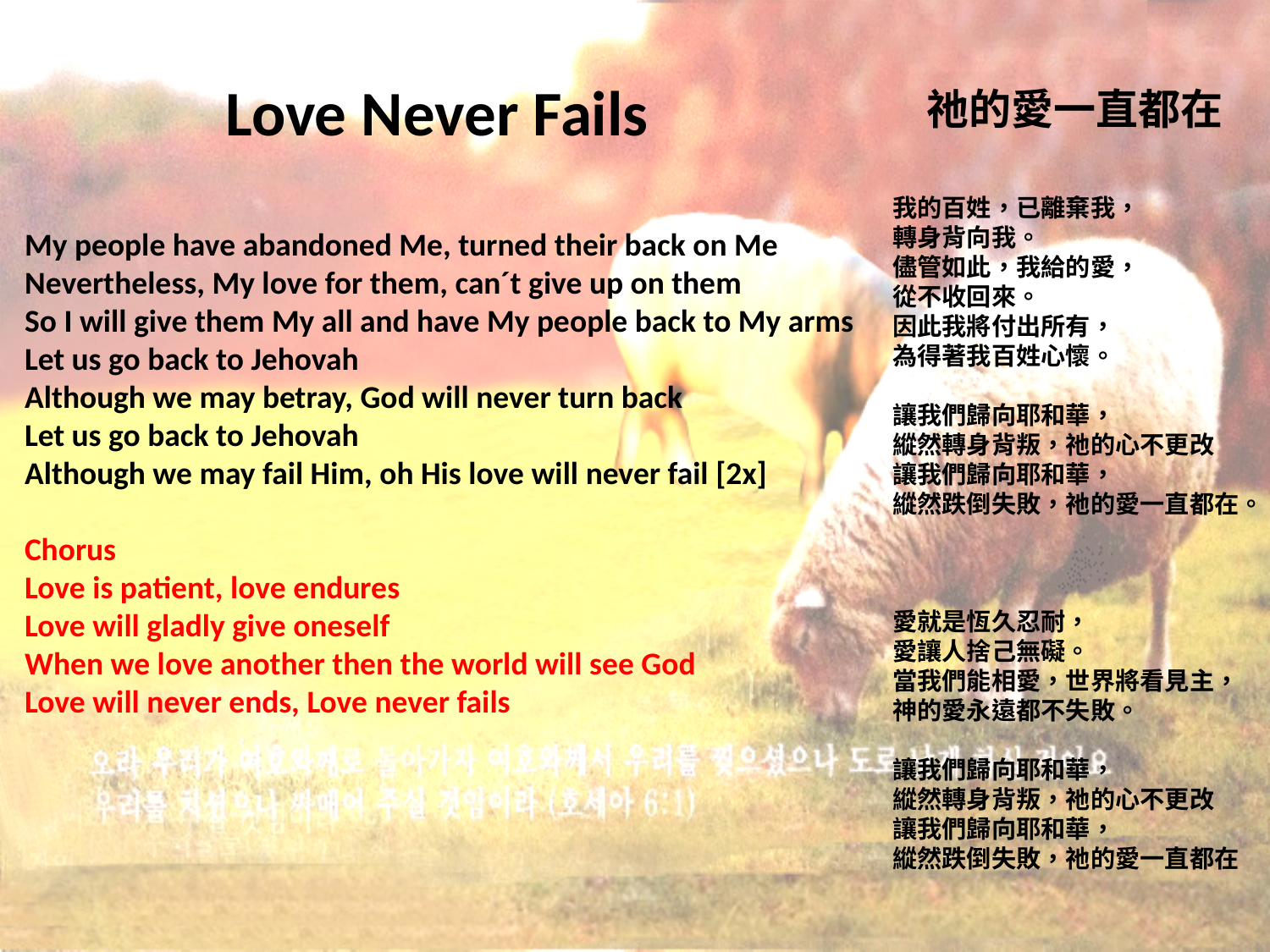

Love Never Fails

My people have abandoned Me, turned their back on Me
Nevertheless, My love for them, can´t give up on them
So I will give them My all and have My people back to My arms
Let us go back to Jehovah
Although we may betray, God will never turn back
Let us go back to Jehovah
Although we may fail Him, oh His love will never fail [2x]
Chorus
Love is patient, love endures
Love will gladly give oneself
When we love another then the world will see God
Love will never ends, Love never fails
祂的愛一直都在

我的百姓，已離棄我，
轉身背向我。
儘管如此，我給的愛，
從不收回來。
因此我將付出所有，
為得著我百姓心懷。
讓我們歸向耶和華，
縱然轉身背叛，祂的心不更改
讓我們歸向耶和華，
縱然跌倒失敗，祂的愛一直都在。
愛就是恆久忍耐，
愛讓人捨己無礙。
當我們能相愛，世界將看見主，
神的愛永遠都不失敗。
讓我們歸向耶和華，
縱然轉身背叛，祂的心不更改
讓我們歸向耶和華，
縱然跌倒失敗，祂的愛一直都在